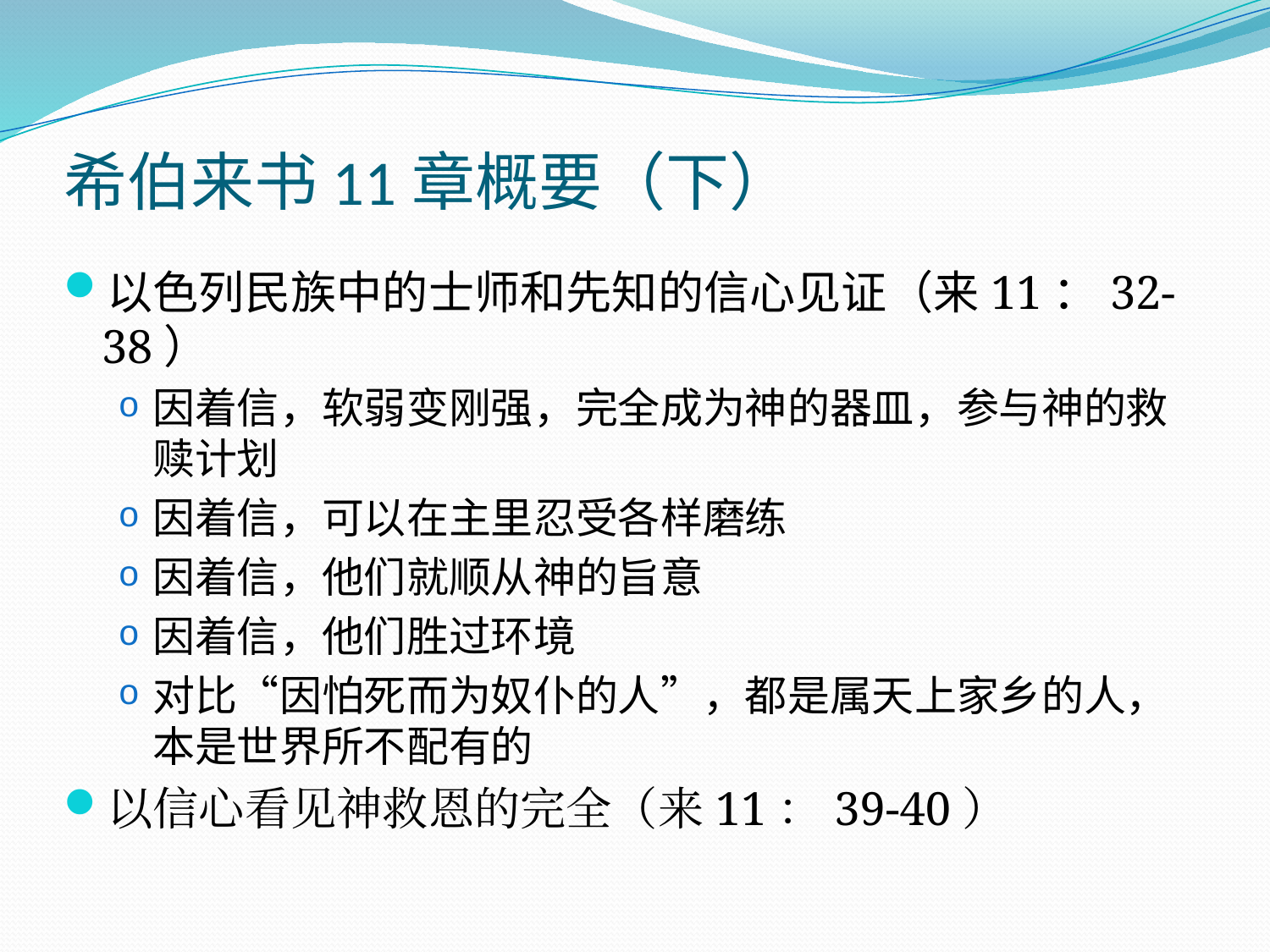

# 希伯来书11章概要（下）
以色列民族中的士师和先知的信心见证（来11：32-38）
因着信，软弱变刚强，完全成为神的器皿，参与神的救赎计划
因着信，可以在主里忍受各样磨练
因着信，他们就顺从神的旨意
因着信，他们胜过环境
对比“因怕死而为奴仆的人”，都是属天上家乡的人，本是世界所不配有的
以信心看见神救恩的完全（来11：39-40）